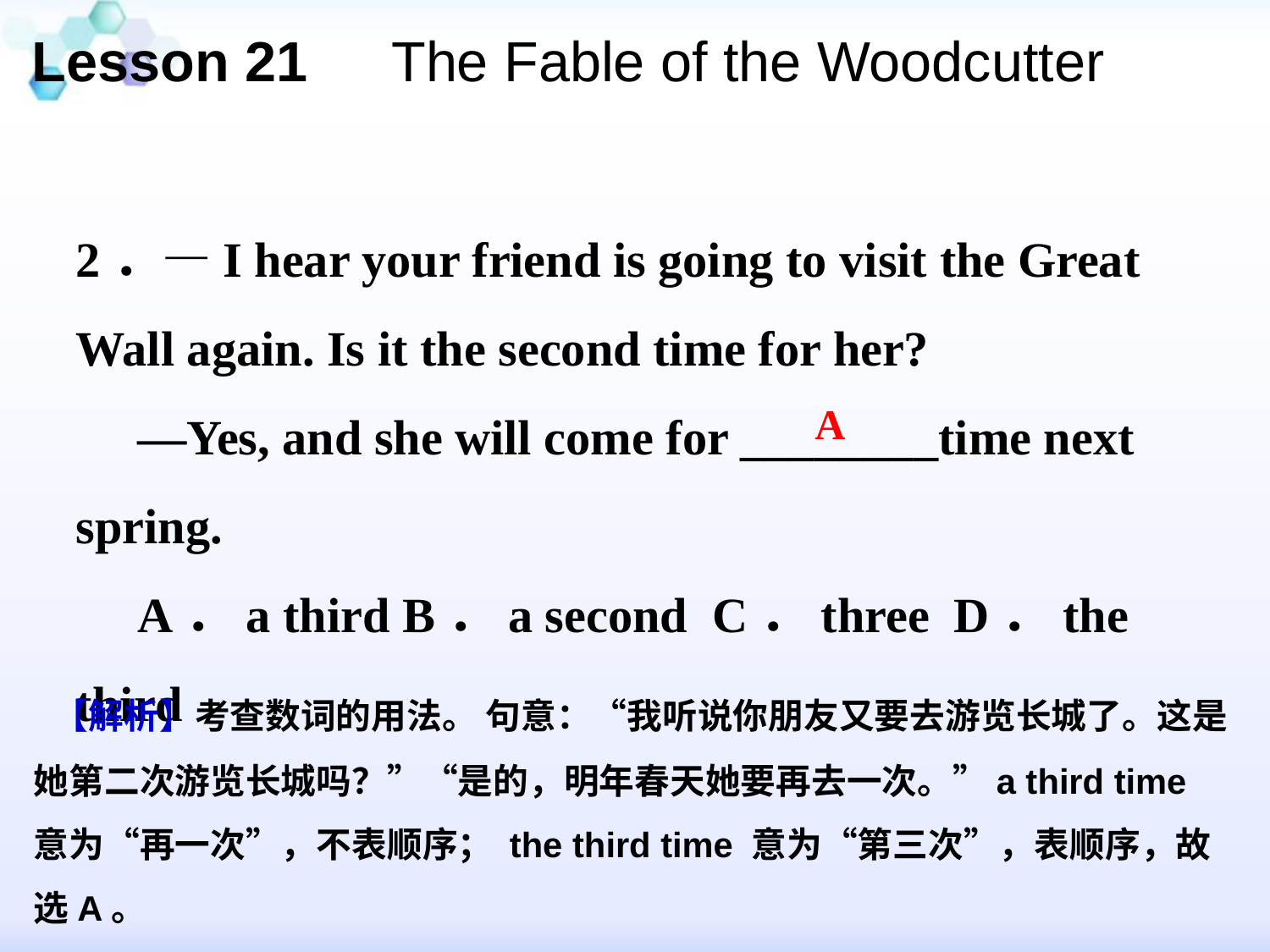

Lesson 21　The Fable of the Woodcutter
2．—I hear your friend is going to visit the Great Wall again. Is it the second time for her?
     —Yes, and she will come for ________time next spring.
     A．a third B．a second  C．three  D．the third
A
 【解析】考查数词的用法。 句意：“我听说你朋友又要去游览长城了。这是她第二次游览长城吗？”“是的，明年春天她要再去一次。”a third time 意为“再一次”，不表顺序； the third time 意为“第三次”，表顺序，故选A。